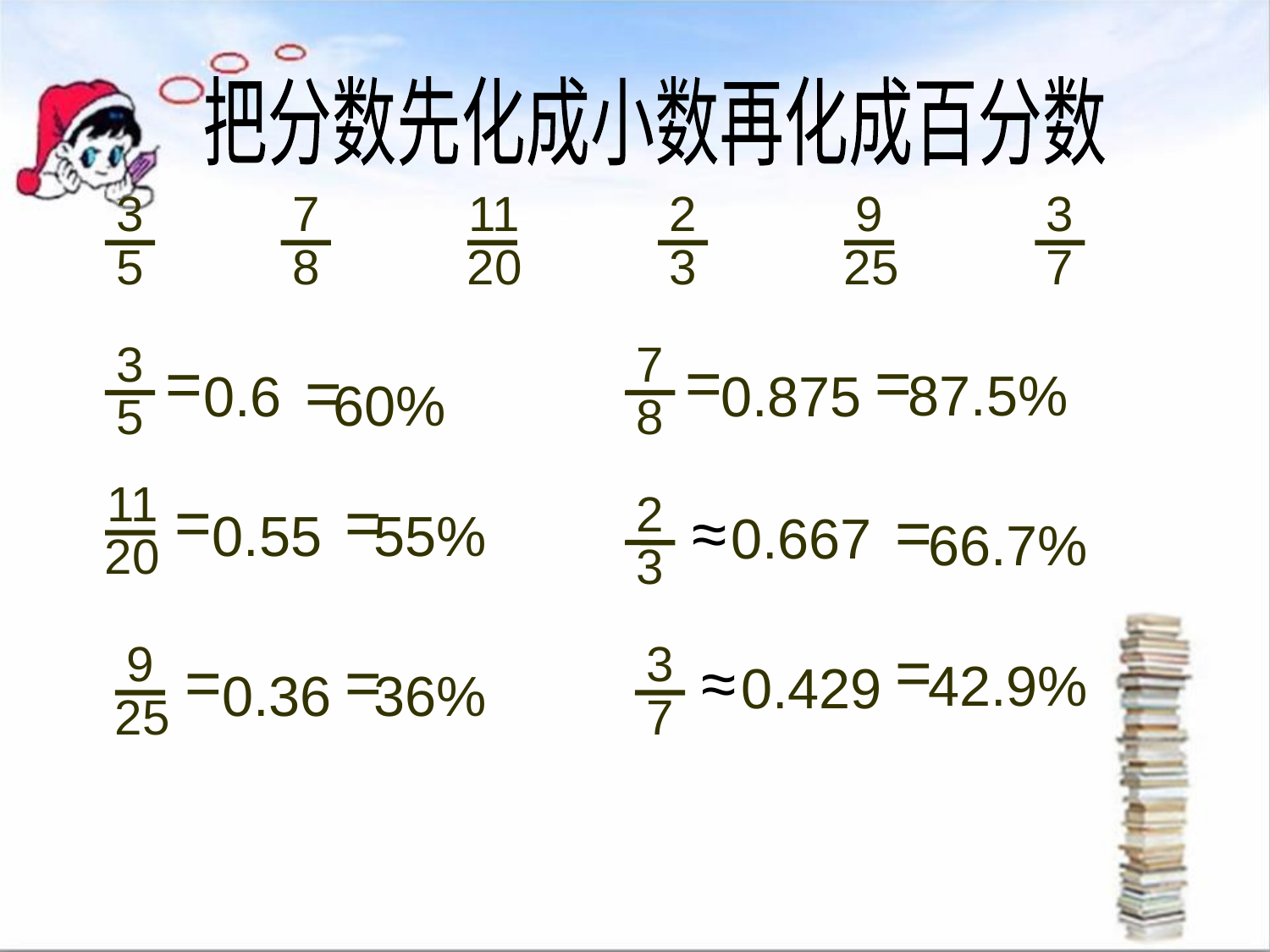

把分数先化成小数再化成百分数
3
5

7
8

11
20

2
3

9
25

3
7

3
5

7
8

=
87.5%
=
0.875
=
0.6
=
60%
11
20

=
0.55
=
55%
2
3

=
66.7%
≈
0.667

=
42.9%
9
25

3
7

=
0.36
=
36%
≈
0.429